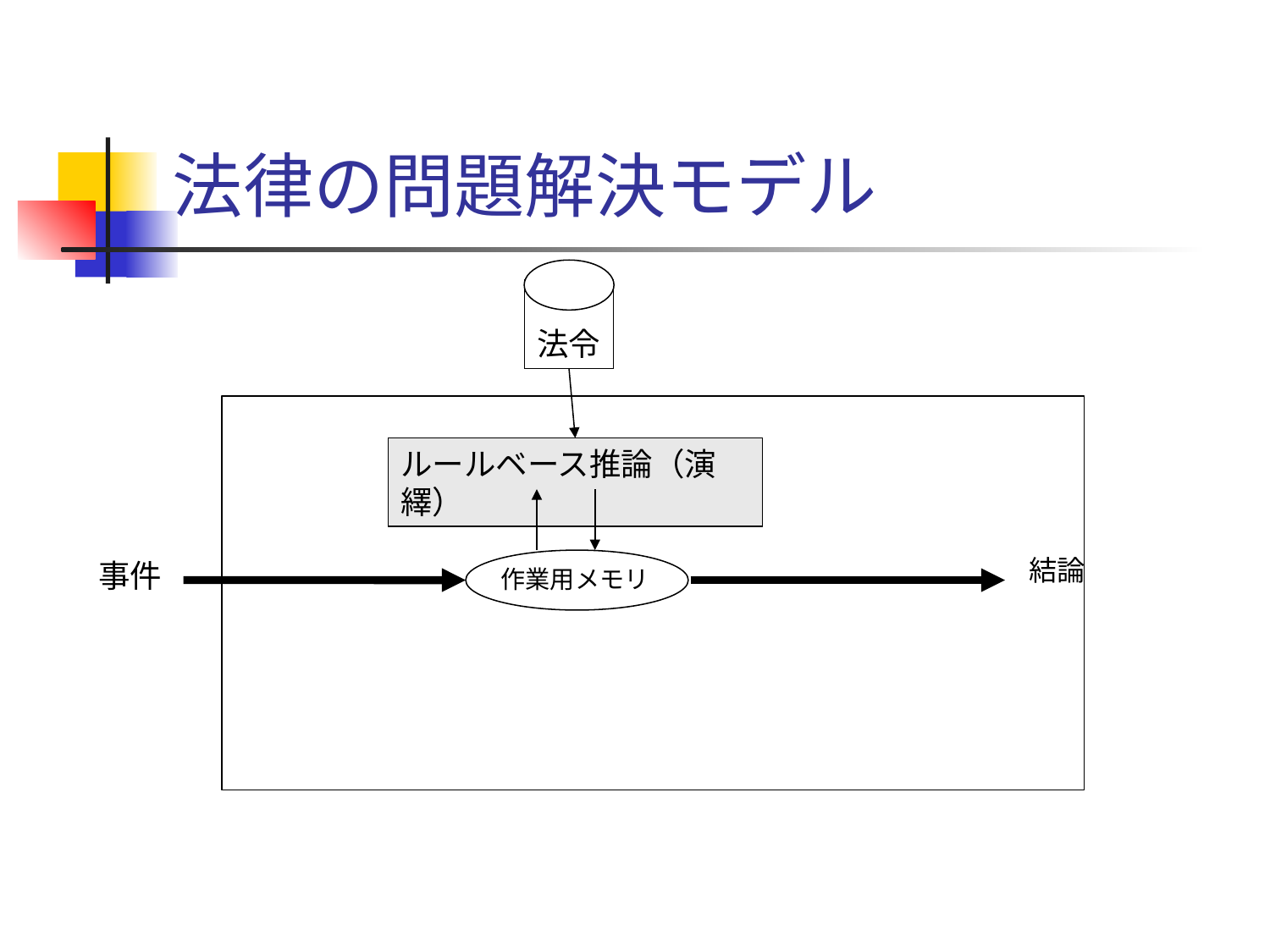

# 法律の問題解決モデル

法令

ルールベース推論（演繹）
結論
事件

作業用メモリ